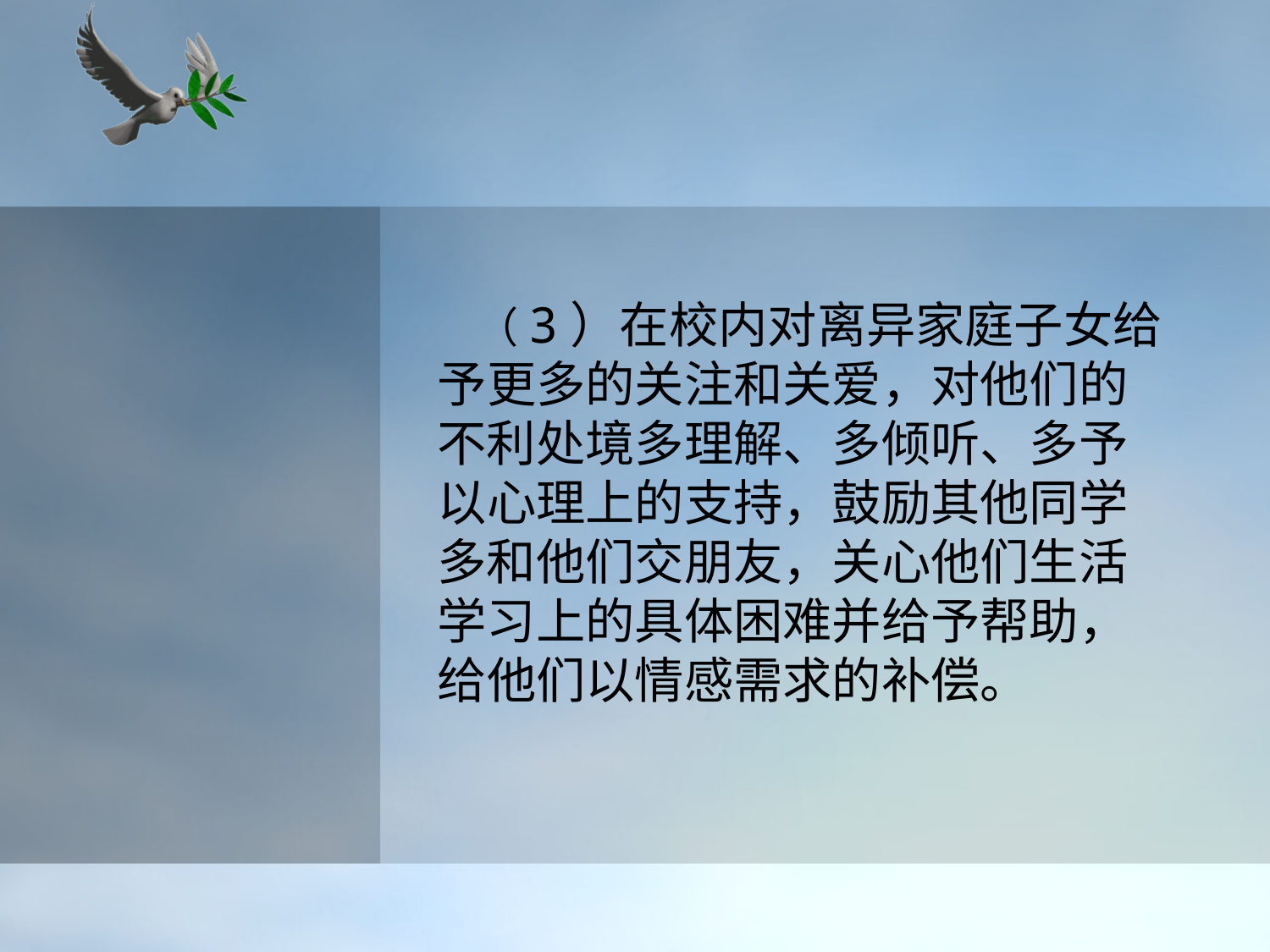

# （3）在校内对离异家庭子女给予更多的关注和关爱，对他们的不利处境多理解、多倾听、多予以心理上的支持，鼓励其他同学多和他们交朋友，关心他们生活学习上的具体困难并给予帮助，给他们以情感需求的补偿。